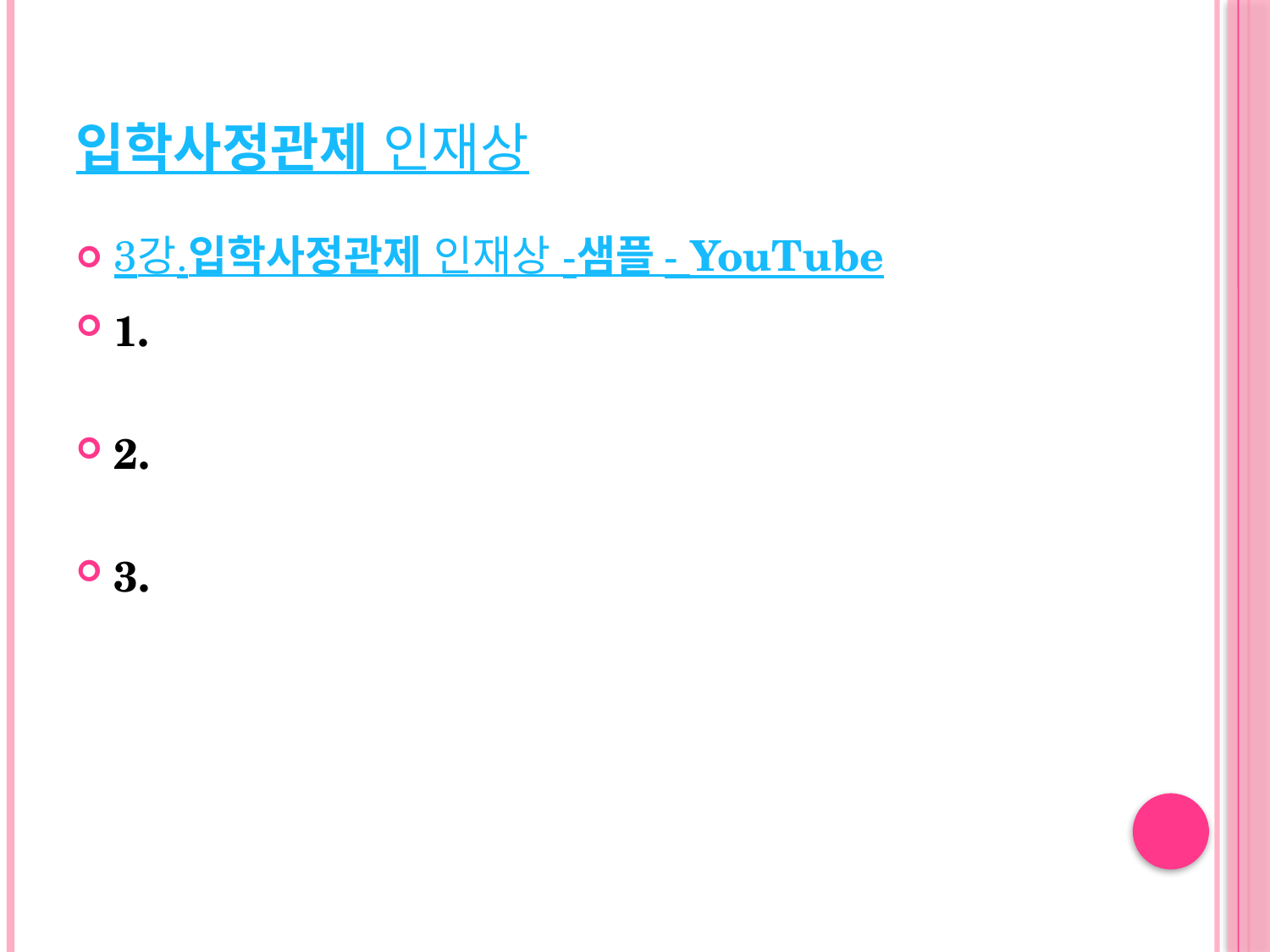

# 입학사정관제 인재상
3강.입학사정관제 인재상 -샘플 - YouTube
1.

2.

3.